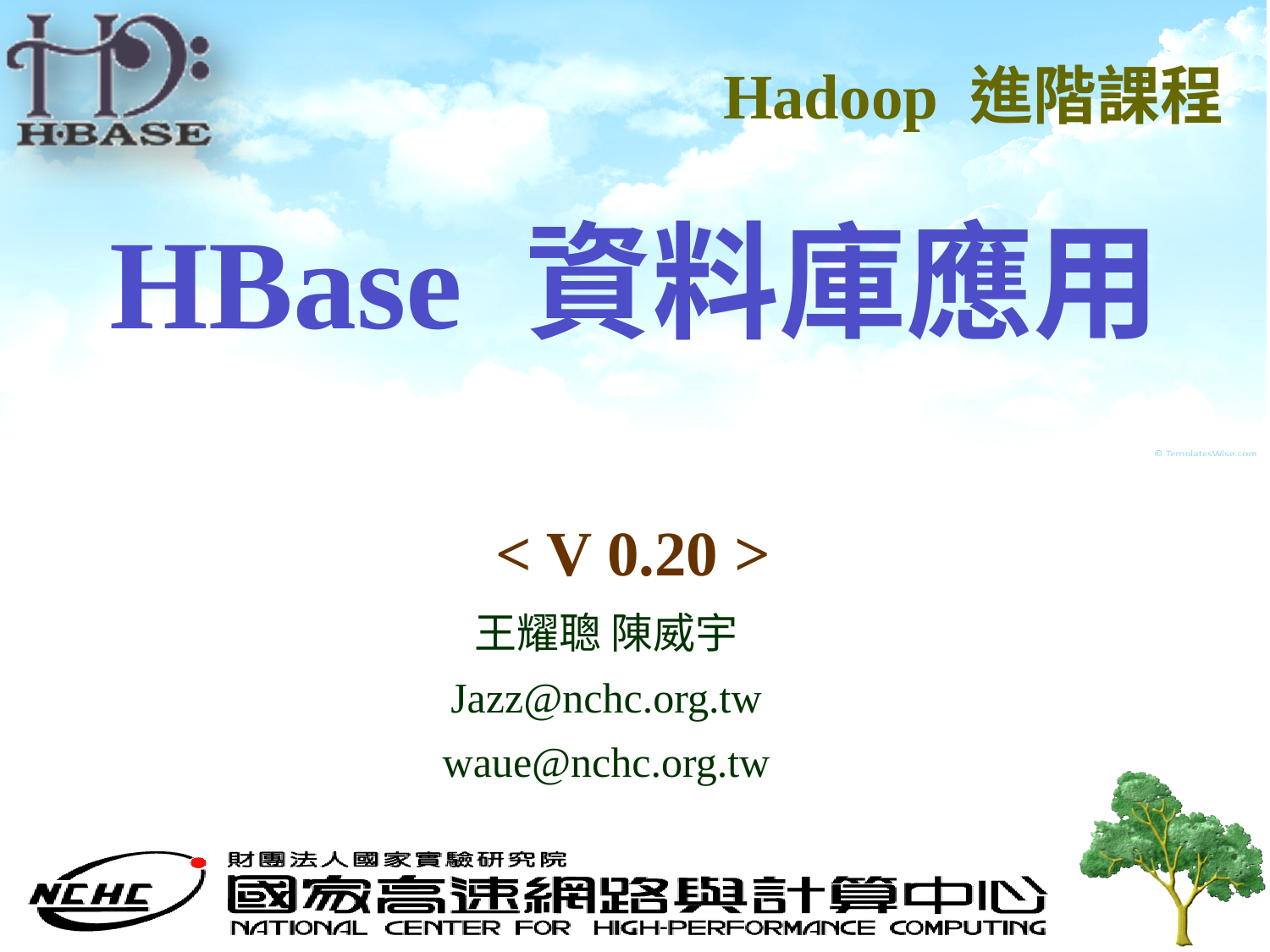

Hadoop 進階課程
# HBase 資料庫應用
< V 0.20 >
王耀聰 陳威宇
Jazz@nchc.org.tw
waue@nchc.org.tw